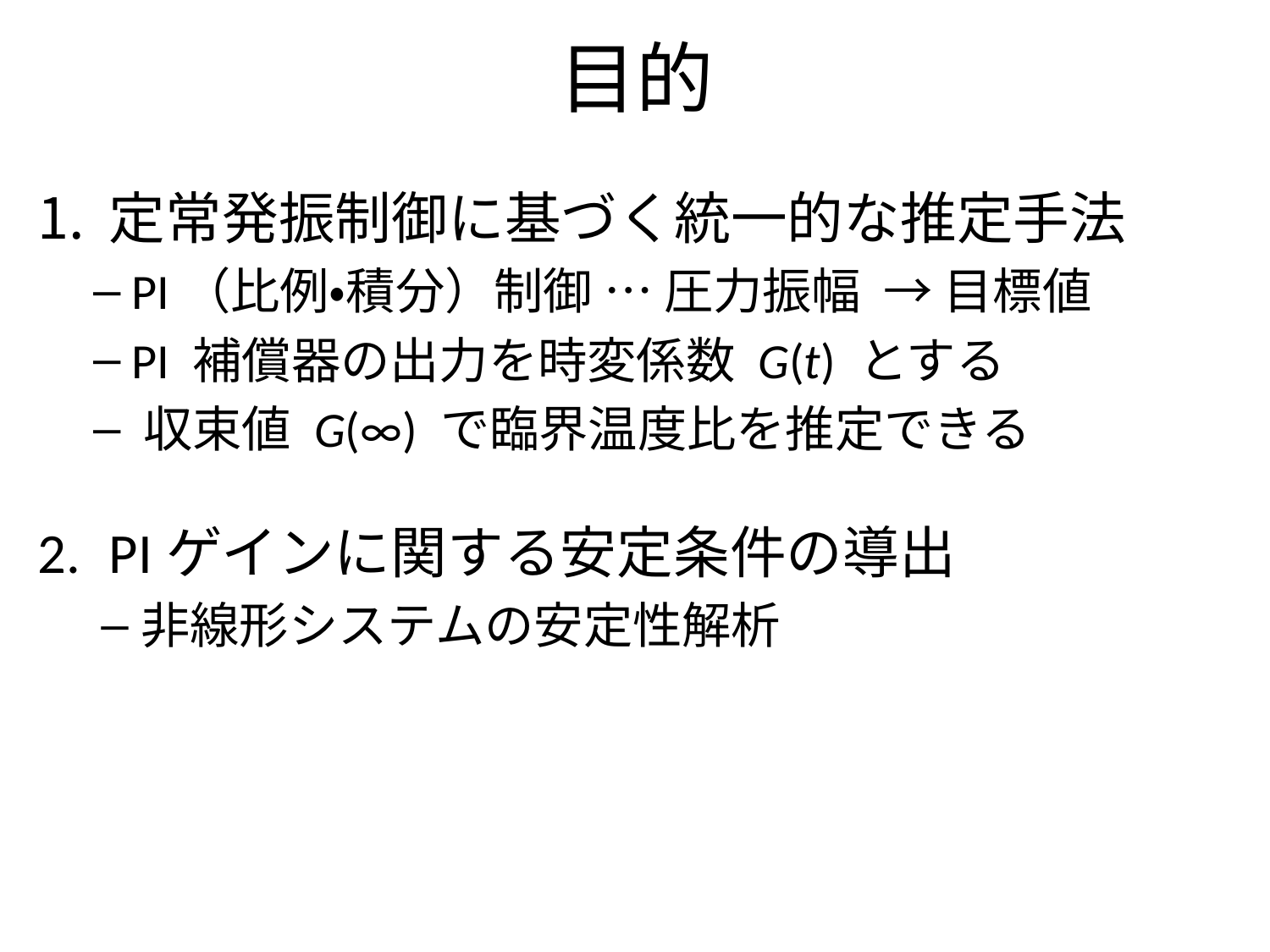

目的
定常発振制御に基づく統一的な推定手法
 PI（比例・積分）制御 … 圧力振幅  → 目標値
 PI 補償器の出力を時変係数 G(t) とする
 収束値 G(∞) で臨界温度比を推定できる

PIゲインに関する安定条件の導出
非線形システムの安定性解析